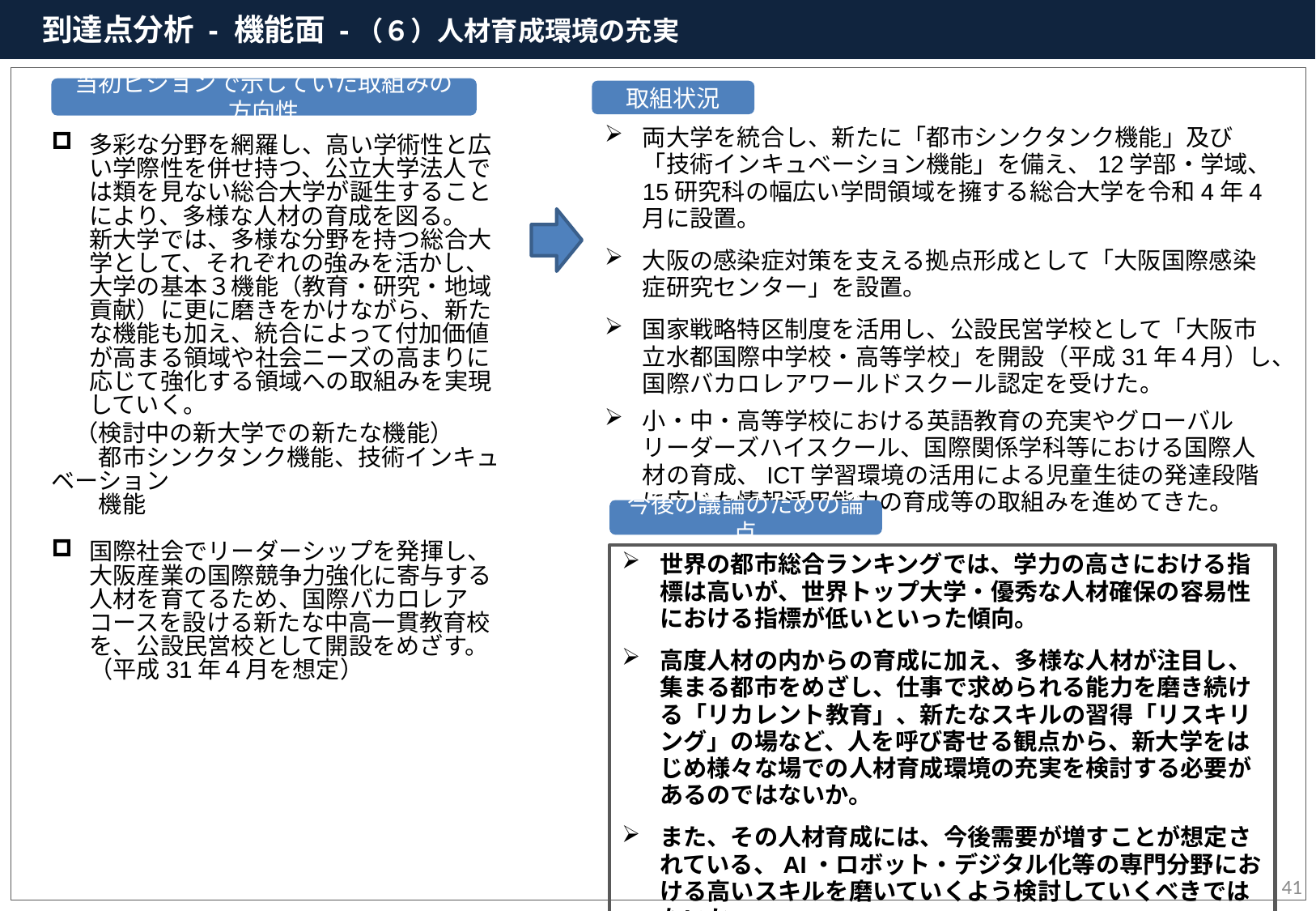

到達点分析 - 機能面 -（６）人材育成環境の充実

当初ビジョンで示していた取組みの方向性
取組状況
両大学を統合し、新たに「都市シンクタンク機能」及び「技術インキュベーション機能」を備え、12学部・学域、15研究科の幅広い学問領域を擁する総合大学を令和4年4月に設置。
大阪の感染症対策を支える拠点形成として「大阪国際感染症研究センター」を設置。
国家戦略特区制度を活用し、公設民営学校として「大阪市立水都国際中学校・高等学校」を開設（平成31年４月）し、国際バカロレアワールドスクール認定を受けた。
小・中・高等学校における英語教育の充実やグローバルリーダーズハイスクール、国際関係学科等における国際人材の育成、ICT学習環境の活用による児童生徒の発達段階に応じた情報活用能力の育成等の取組みを進めてきた。
多彩な分野を網羅し、高い学術性と広い学際性を併せ持つ、公立大学法人では類を見ない総合大学が誕生することにより、多様な人材の育成を図る。
新大学では、多様な分野を持つ総合大学として、それぞれの強みを活かし、大学の基本３機能（教育・研究・地域貢献）に更に磨きをかけながら、新たな機能も加え、統合によって付加価値が高まる領域や社会ニーズの高まりに応じて強化する領域への取組みを実現していく。
　（検討中の新大学での新たな機能）
　　都市シンクタンク機能、技術インキュベーション
　　機能

国際社会でリーダーシップを発揮し、大阪産業の国際競争力強化に寄与する人材を育てるため、国際バカロレアコースを設ける新たな中高一貫教育校を、公設民営校として開設をめざす。（平成31年４月を想定）

今後の議論のための論点
世界の都市総合ランキングでは、学力の高さにおける指標は高いが、世界トップ大学・優秀な人材確保の容易性における指標が低いといった傾向。
高度人材の内からの育成に加え、多様な人材が注目し、集まる都市をめざし、仕事で求められる能力を磨き続ける「リカレント教育」、新たなスキルの習得「リスキリング」の場など、人を呼び寄せる観点から、新大学をはじめ様々な場での人材育成環境の充実を検討する必要があるのではないか。
また、その人材育成には、今後需要が増すことが想定されている、AI・ロボット・デジタル化等の専門分野における高いスキルを磨いていくよう検討していくべきではないか。
41